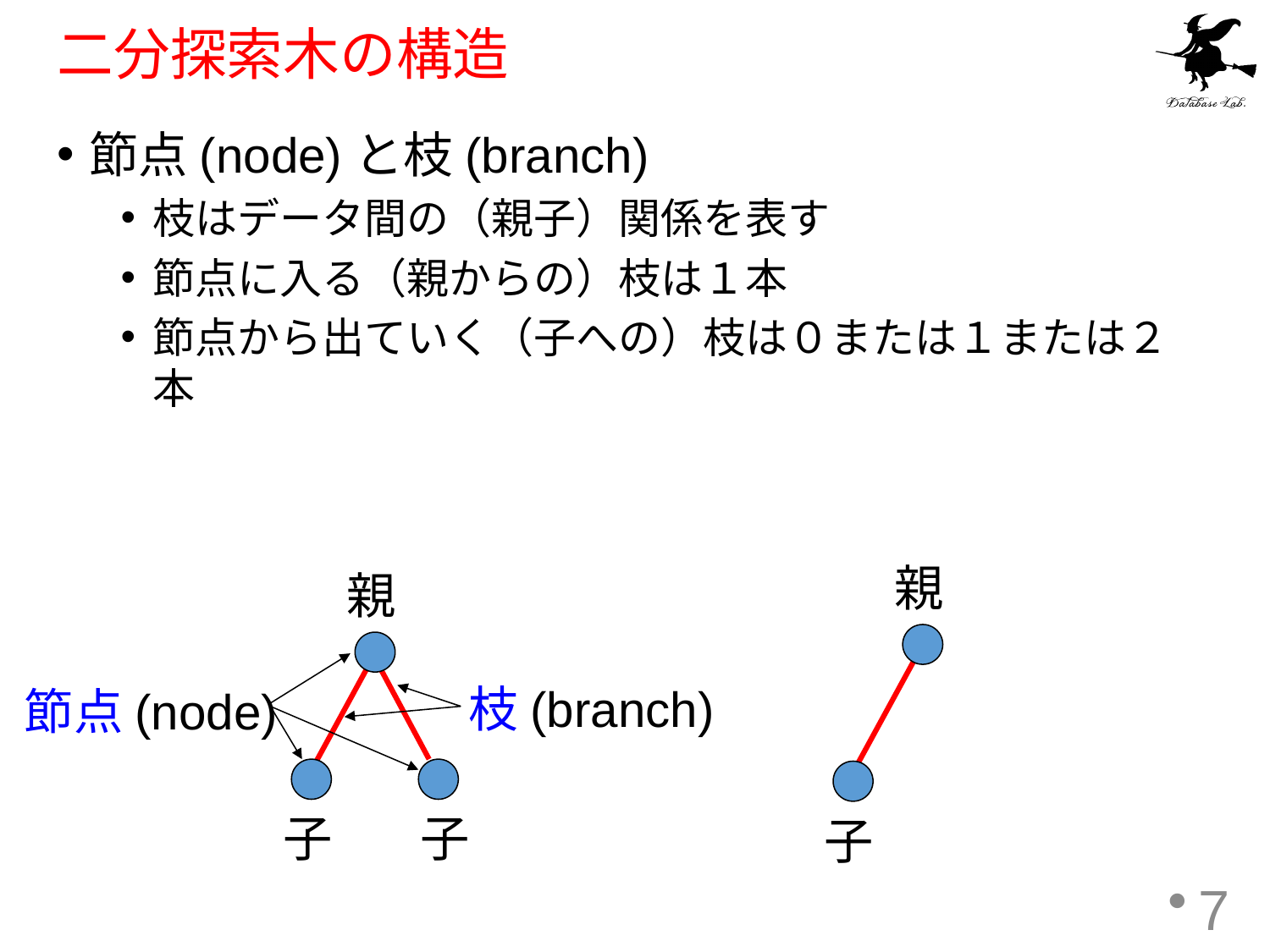

# 二分探索木の構造
節点(node)と枝(branch)
枝はデータ間の（親子）関係を表す
節点に入る（親からの）枝は１本
節点から出ていく（子への）枝は０または１または２本
親

親

節点(node)

枝(branch)

子

子

子
7